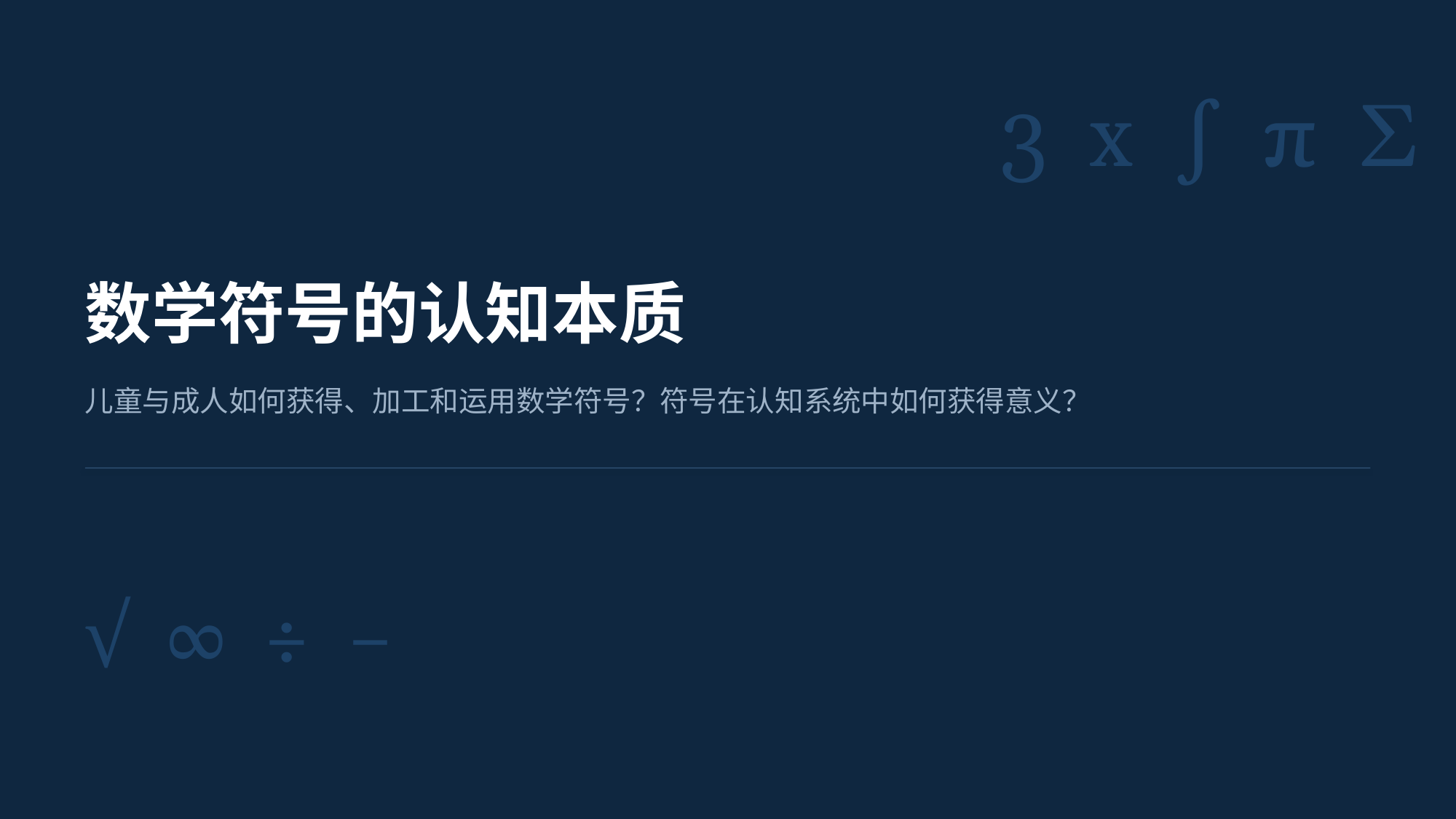

3  x  ∫  π  Σ
数学符号的认知本质
儿童与成人如何获得、加工和运用数学符号？符号在认知系统中如何获得意义？

√  ∞  ÷  −